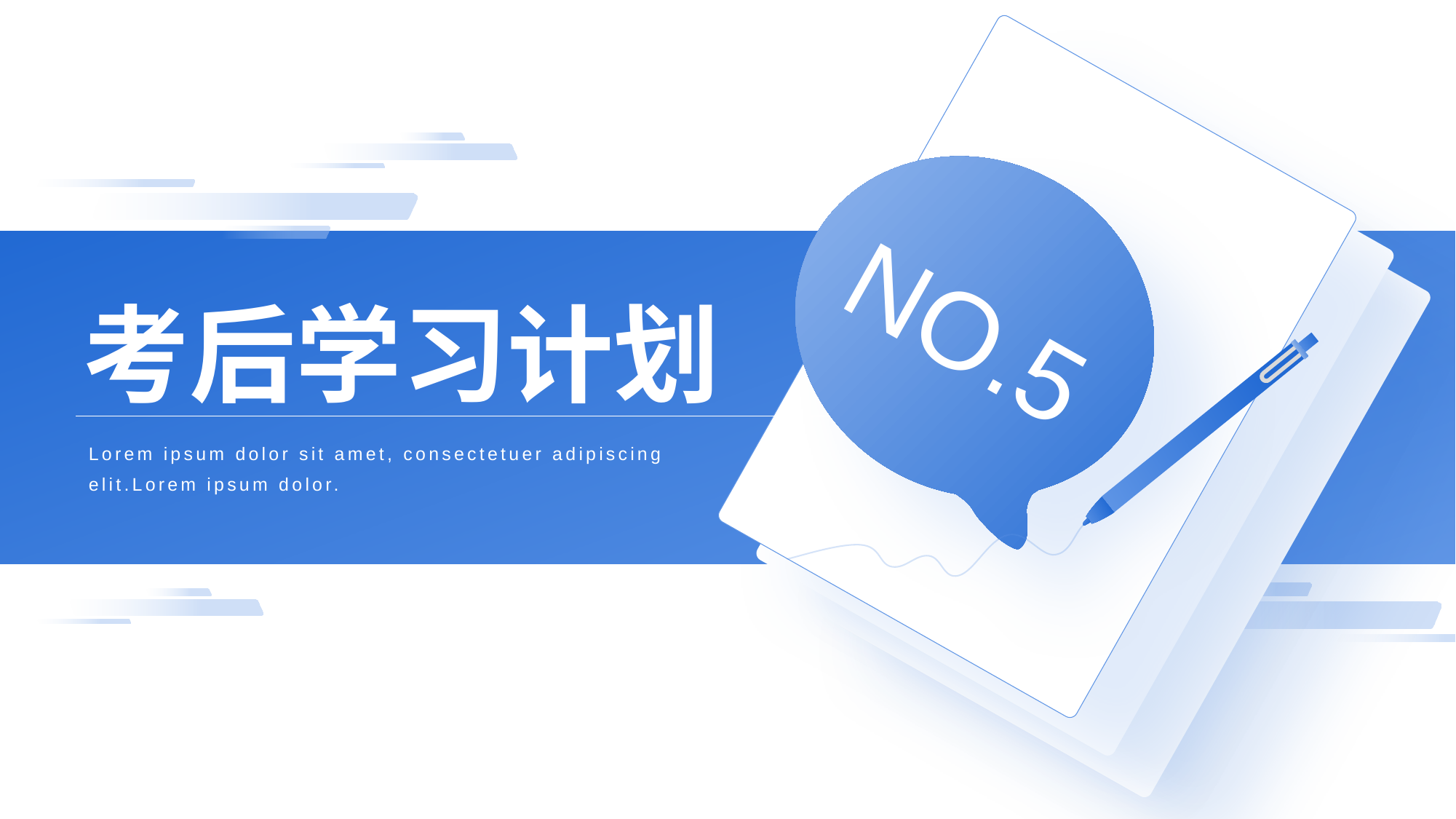

NO.5

01

02

03

01

02

03

考后学习计划
Lorem ipsum dolor sit amet, consectetuer adipiscing elit.Lorem ipsum dolor.